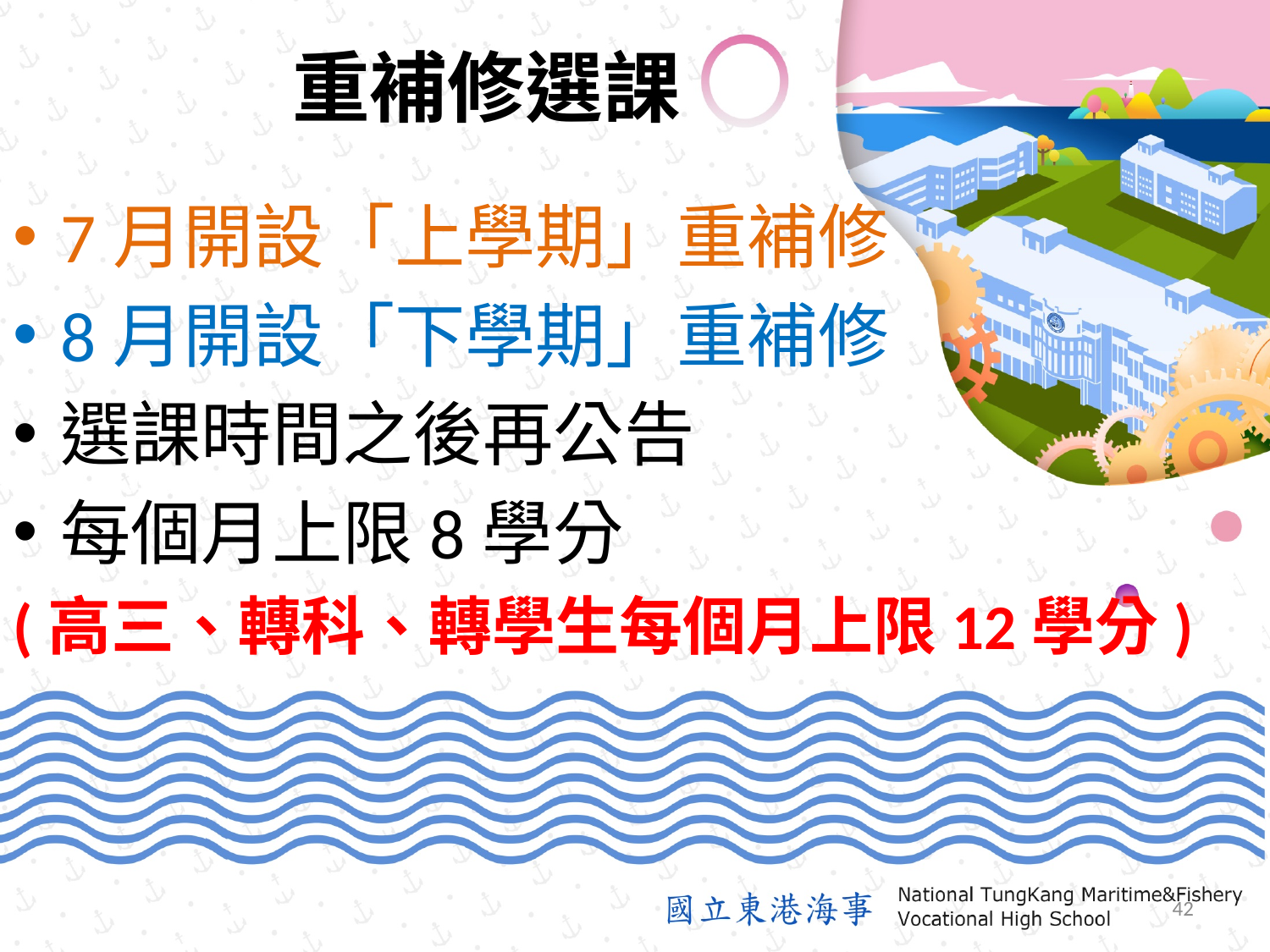

# 重補修選課
7月開設「上學期」重補修
8月開設「下學期」重補修
選課時間之後再公告
每個月上限8學分
(高三、轉科、轉學生每個月上限12學分)
42